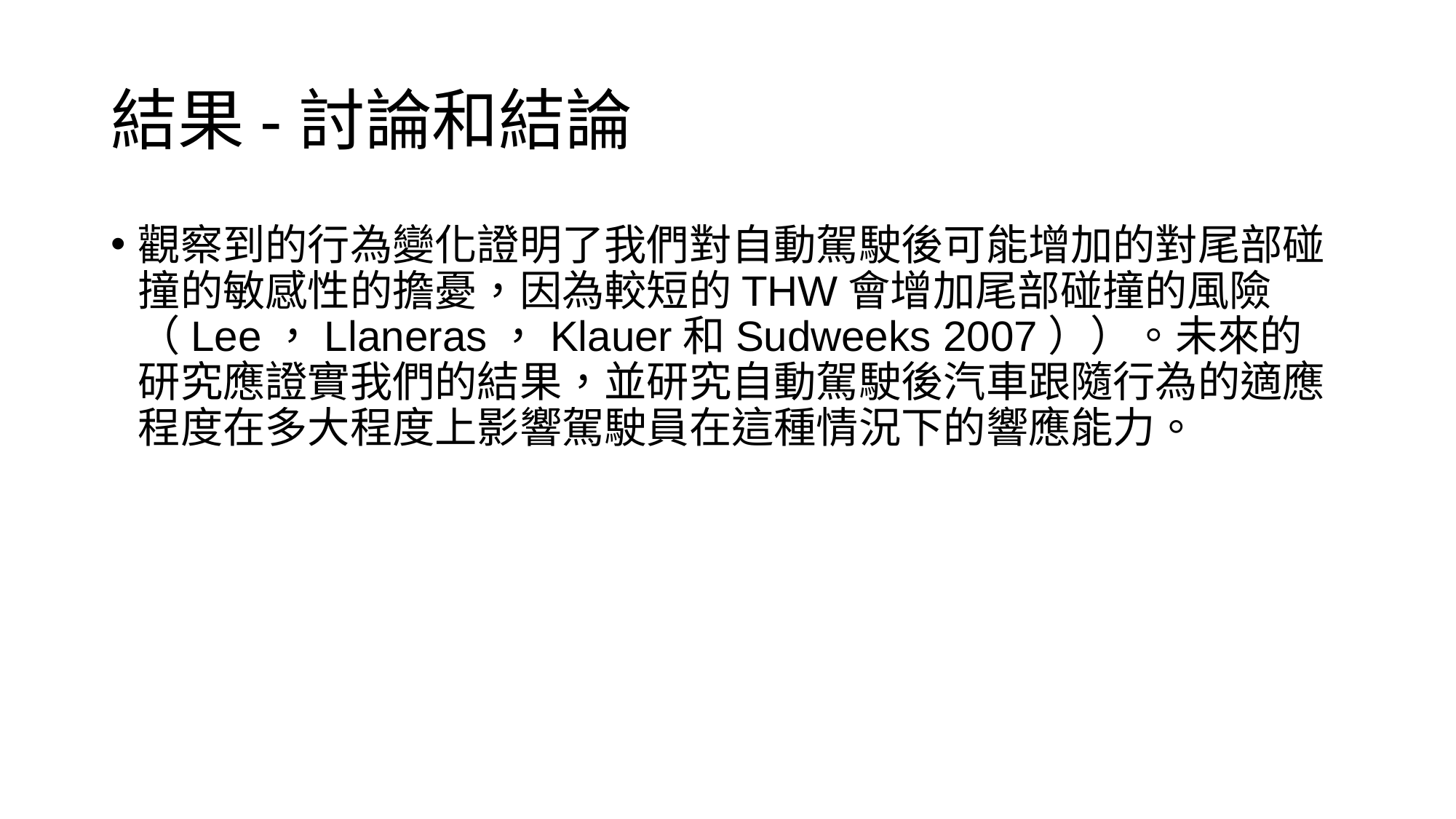

# 結果-討論和結論
觀察到的行為變化證明了我們對自動駕駛後可能增加的對尾部碰撞的敏感性的擔憂，因為較短的THW會增加尾部碰撞的風險（Lee，Llaneras，Klauer和Sudweeks 2007））。未來的研究應證實我們的結果，並研究自動駕駛後汽車跟隨行為的適應程度在多大程度上影響駕駛員在這種情況下的響應能力。